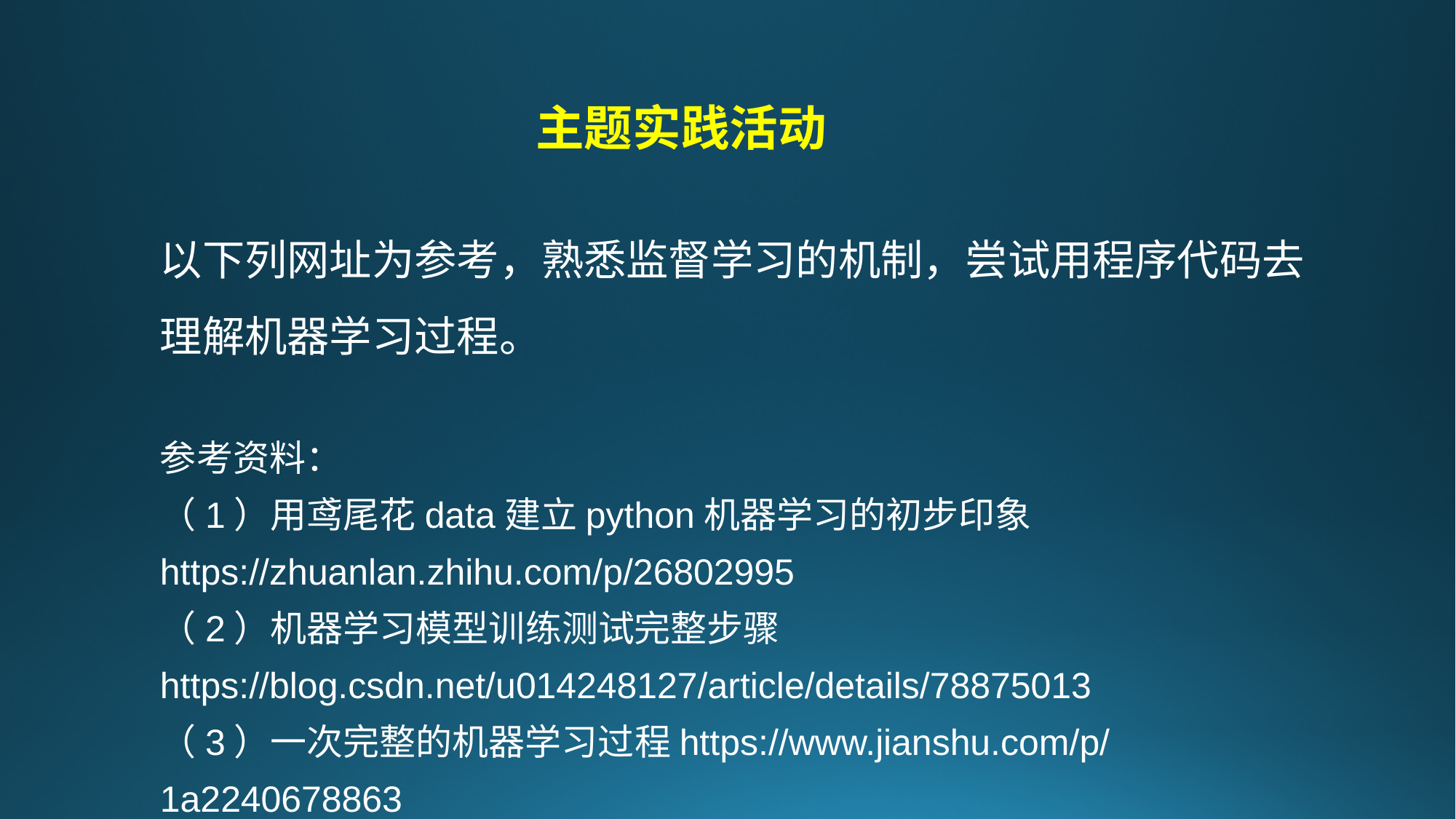

主题实践活动
以下列网址为参考，熟悉监督学习的机制，尝试用程序代码去理解机器学习过程。
参考资料：
（1）用鸢尾花data建立python机器学习的初步印象
https://zhuanlan.zhihu.com/p/26802995
（2）机器学习模型训练测试完整步骤
https://blog.csdn.net/u014248127/article/details/78875013
（3）一次完整的机器学习过程https://www.jianshu.com/p/1a2240678863